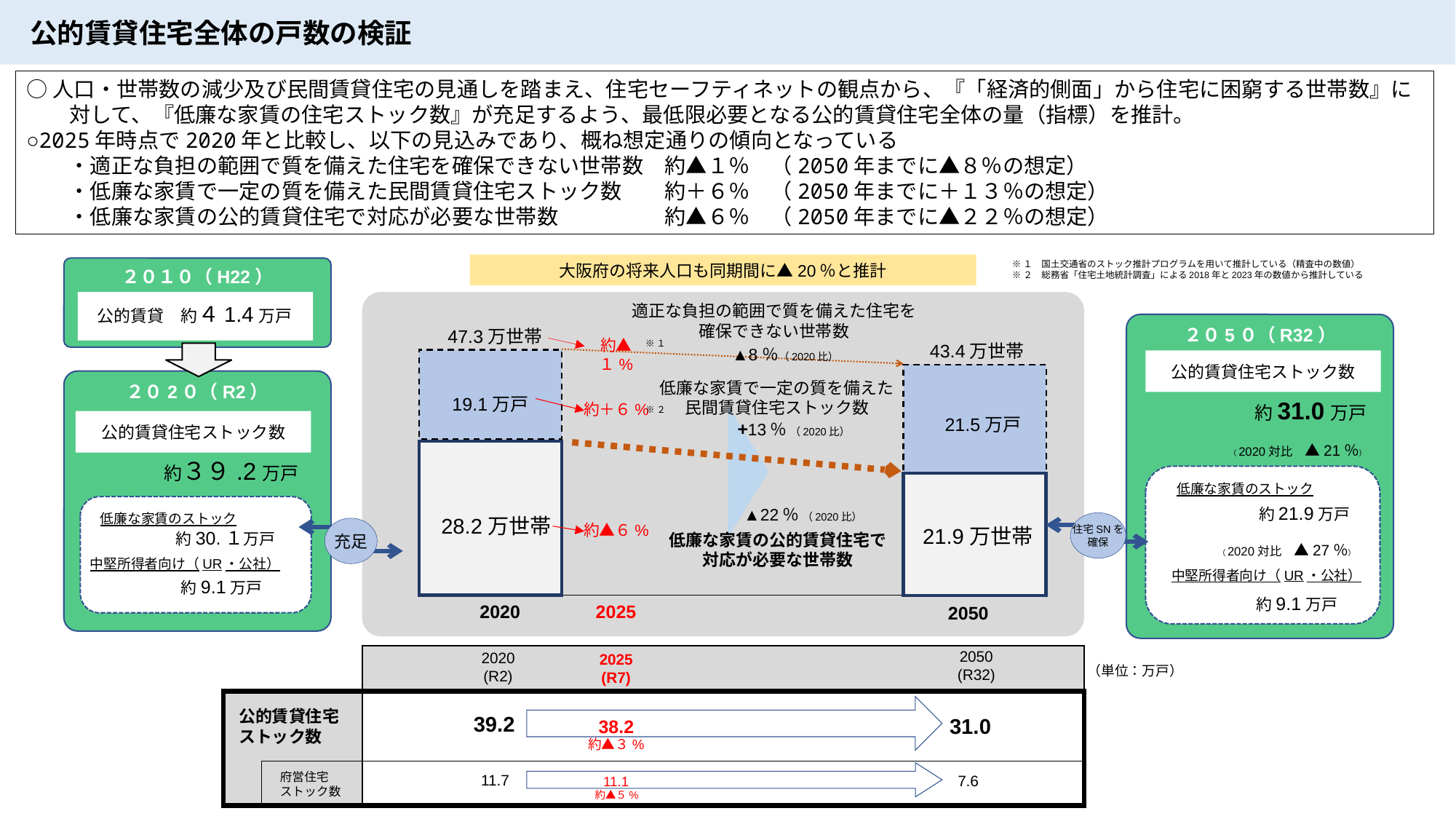

46.7万世帯
▲1.3%
 公的賃貸住宅全体の戸数の検証
○人口・世帯数の減少及び民間賃貸住宅の見通しを踏まえ、住宅セーフティネットの観点から、『「経済的側面」から住宅に困窮する世帯数』に　対して、『低廉な家賃の住宅ストック数』が充足するよう、最低限必要となる公的賃貸住宅全体の量（指標）を推計。
○2025年時点で2020年と比較し、以下の見込みであり、概ね想定通りの傾向となっている
　　・適正な負担の範囲で質を備えた住宅を確保できない世帯数　約▲１％　（2050年までに▲８％の想定）
　　・低廉な家賃で一定の質を備えた民間賃貸住宅ストック数　　約＋６％　（2050年までに＋１３％の想定）
　　・低廉な家賃の公的賃貸住宅で対応が必要な世帯数　　　　　約▲６％　（2050年までに▲２２％の想定）
※１　国土交通省のストック推計プログラムを用いて推計している（精査中の数値）
※２　総務省「住宅土地統計調査」による2018年と2023年の数値から推計している
大阪府の将来人口も同期間に▲20％と推計
２０１０（H22）

適正な負担の範囲で質を備えた住宅を確保できない世帯数
47.3万世帯
43.4万世帯

19.1万戸
21.5万戸

28.2万世帯
21.9万世帯
低廉な家賃で一定の質を備えた民間賃貸住宅ストック数

低廉な家賃の公的賃貸住宅で
対応が必要な世帯数
2020
2050
公的賃貸　約４1.4万戸
２０5０（R32）

約▲１%
※１
▲8％（2020比）

公的賃貸住宅ストック数

２０2０（R2）

約31.0万戸
約＋６%
※２

公的賃貸住宅ストック数

約３９.2万戸

低廉な家賃のストック
約30.１万戸
+13％ （2020比）
（2020対比　▲21％）

低廉な家賃のストック
約21.9万戸
▲22％ （2020比）
住宅SNを
確保
約▲６%
充足

（2020対比　▲27％）

中堅所得者向け（UR・公社）
約9.1万戸
中堅所得者向け（UR・公社）
約9.1万戸
2025

2020
(R2)
2050
(R32)
2025
(R7)
（単位：万戸）

公的賃貸住宅
ストック数
39.2
31.0
38.2
約▲３%

府営住宅
ストック数
11.7
7.6
11.1
約▲５%
・公的賃貸住宅全体：31万戸[39.2万戸（令和2年度時点からおおむね２割減）]　　令和7年度末時点　38.2万戸
・府営住宅：7.6万戸　　　　　　　　　　　　　　　　　　　　　　　　　　　　令和7年度末時点　10.9万戸
【「低廉な家賃のストック」と「中堅所得者向け」の算定の考え方】
・公的賃貸住宅は、高経年で低廉な家賃ストックが多く、今後建替えや廃止により縮減が見込まれ、全体量が縮小するという想定。
・UR・公社の中堅所得者向けストックは、築年数の浅いものも多く、また、高経年の低家賃ストックの建替えに伴い増加が見込まれることから、　結果的に現ストック数が維持されると想定。